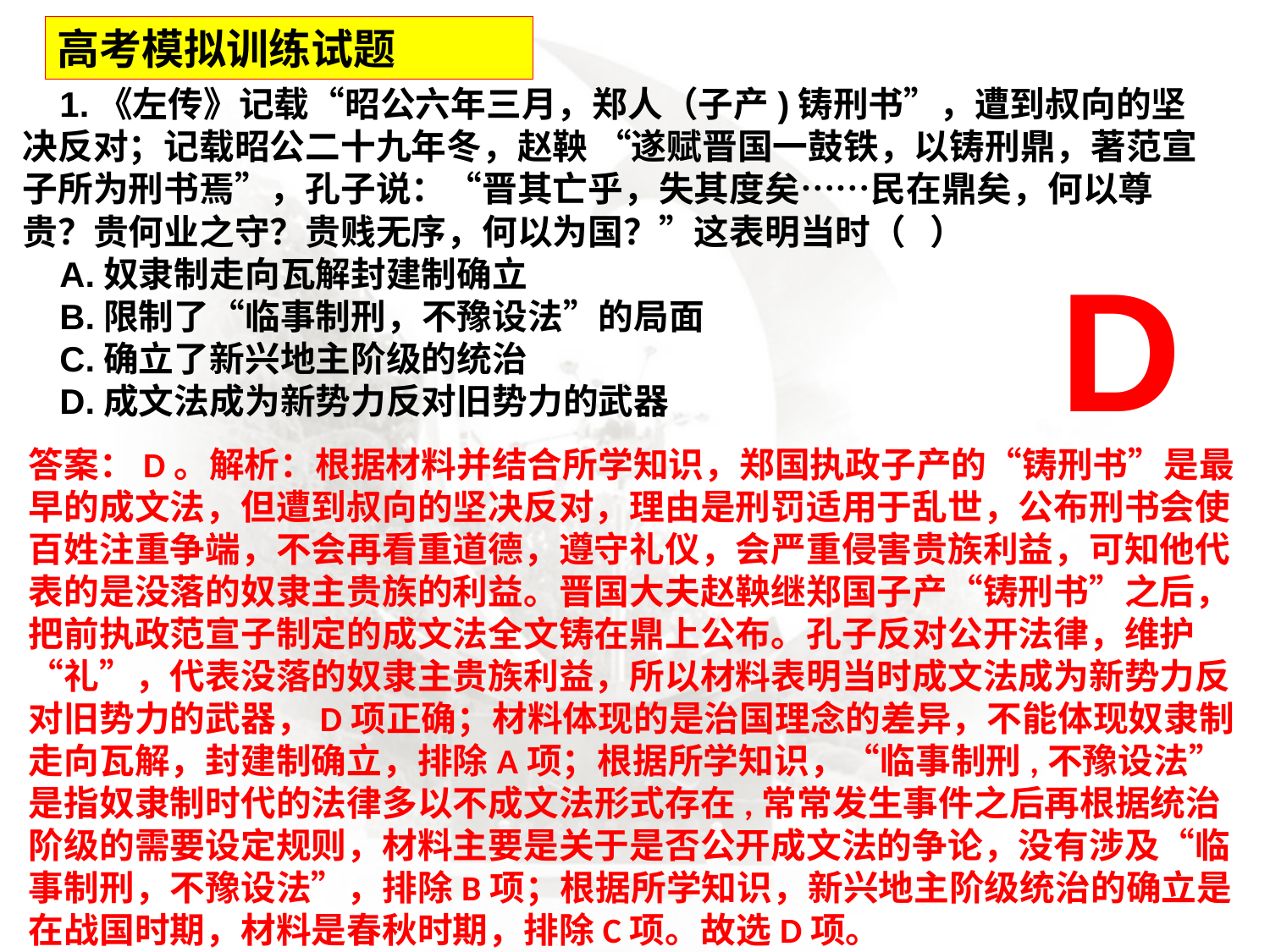

高考模拟训练试题
1.《左传》记载“昭公六年三月，郑人（子产)铸刑书”，遭到叔向的坚决反对；记载昭公二十九年冬，赵鞅 “遂赋晋国一鼓铁，以铸刑鼎，著范宣子所为刑书焉”，孔子说：“晋其亡乎，失其度矣……民在鼎矣，何以尊贵？贵何业之守？贵贱无序，何以为国？”这表明当时（   ）
A.奴隶制走向瓦解封建制确立
B.限制了“临事制刑，不豫设法”的局面
C.确立了新兴地主阶级的统治
D.成文法成为新势力反对旧势力的武器
D
答案：D。解析：根据材料并结合所学知识，郑国执政子产的“铸刑书”是最早的成文法，但遭到叔向的坚决反对，理由是刑罚适用于乱世，公布刑书会使百姓注重争端，不会再看重道德，遵守礼仪，会严重侵害贵族利益，可知他代表的是没落的奴隶主贵族的利益。晋国大夫赵鞅继郑国子产“铸刑书”之后，把前执政范宣子制定的成文法全文铸在鼎上公布。孔子反对公开法律，维护“礼”，代表没落的奴隶主贵族利益，所以材料表明当时成文法成为新势力反对旧势力的武器，D项正确；材料体现的是治国理念的差异，不能体现奴隶制走向瓦解，封建制确立，排除A项；根据所学知识，“临事制刑,不豫设法”是指奴隶制时代的法律多以不成文法形式存在,常常发生事件之后再根据统治阶级的需要设定规则，材料主要是关于是否公开成文法的争论，没有涉及“临事制刑，不豫设法”，排除B项；根据所学知识，新兴地主阶级统治的确立是在战国时期，材料是春秋时期，排除C项。故选D项。